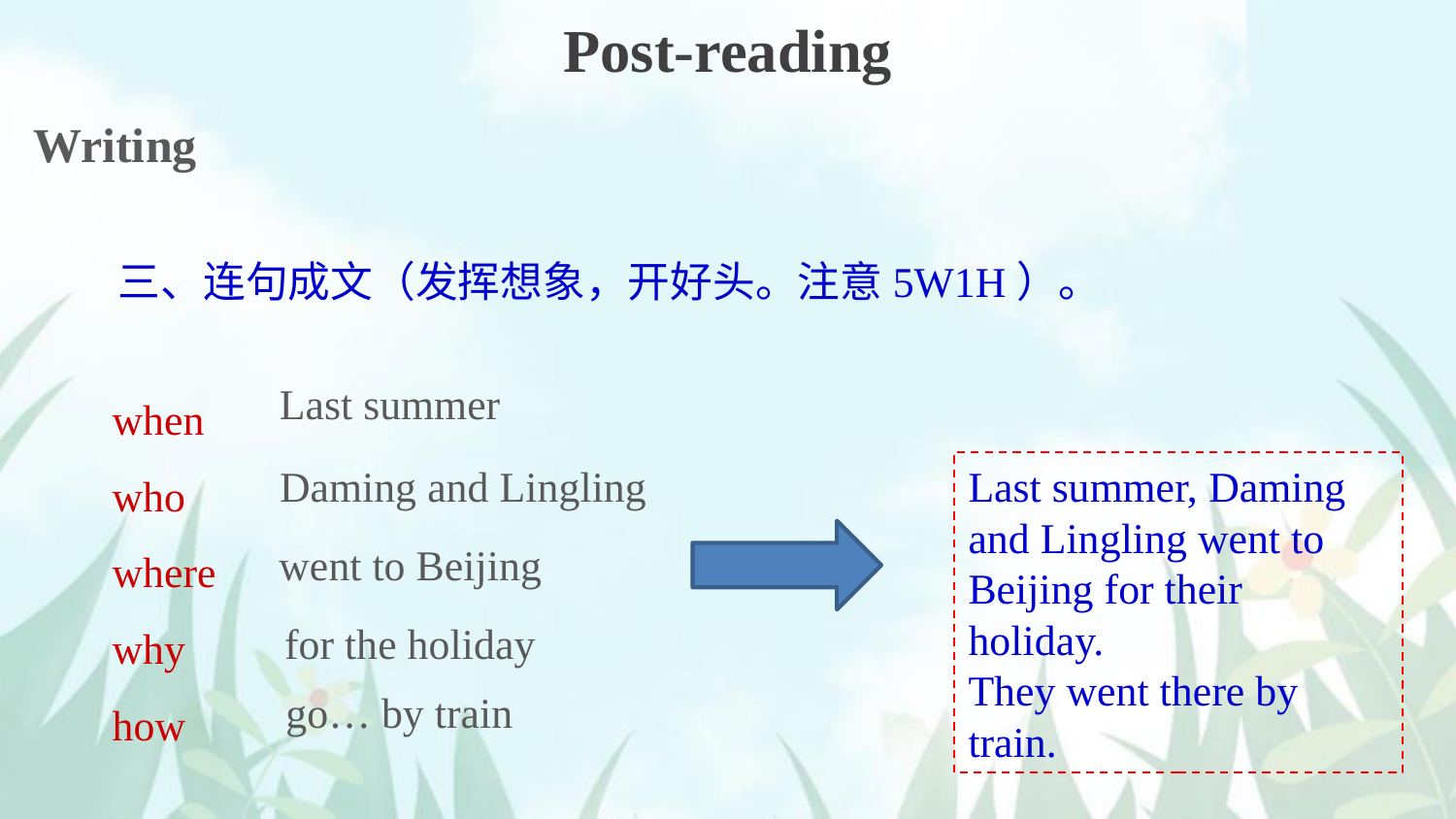

Post-reading
Writing
三、连句成文（发挥想象，开好头。注意5W1H）。
when
who
where
why
how
Last summer
Daming and Lingling
Last summer, Daming and Lingling went to Beijing for their holiday.
They went there by train.

went to Beijing
for the holiday
go… by train